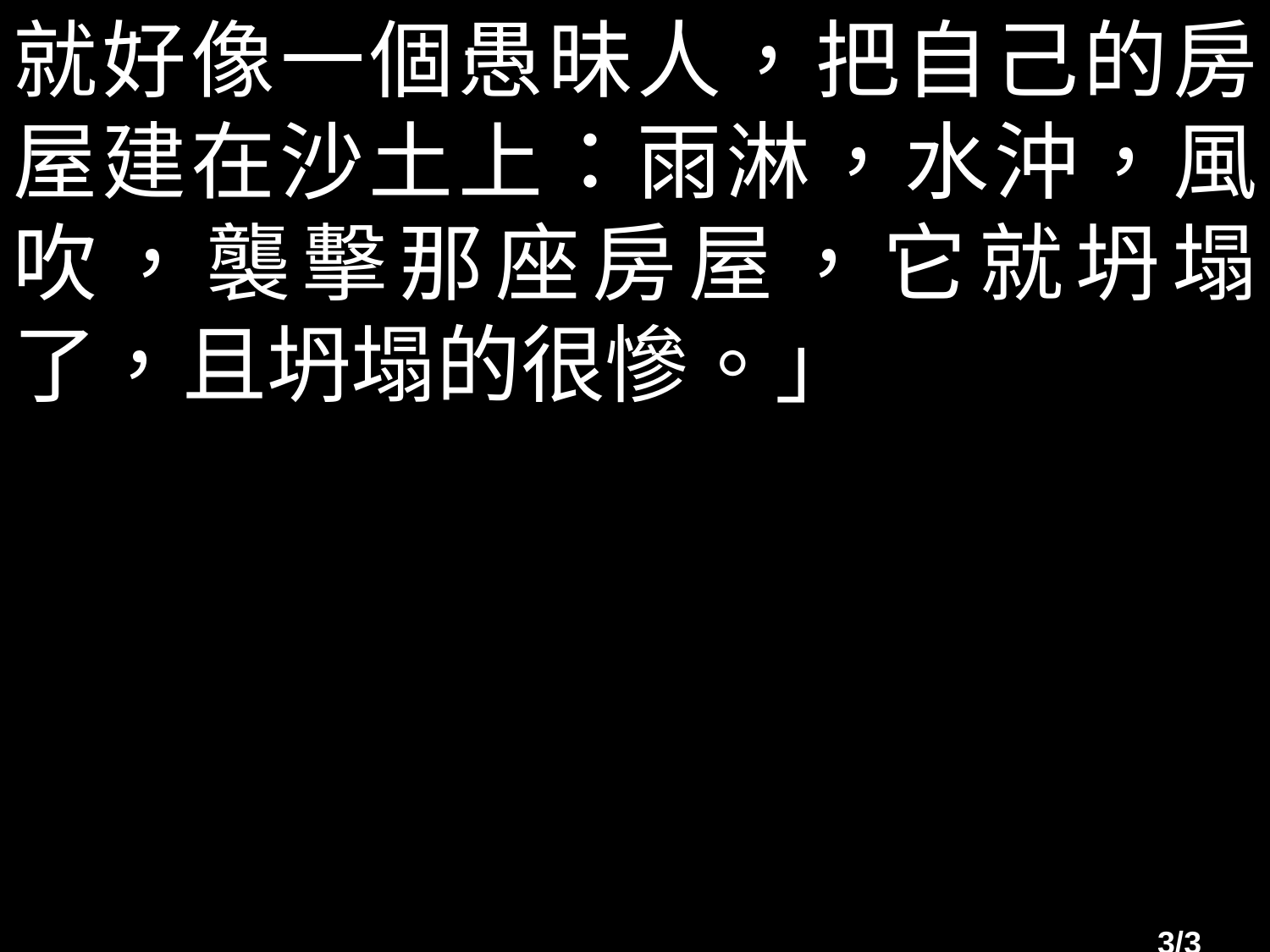

就好像一個愚昧人，把自己的房屋建在沙土上：雨淋，水沖，風吹，襲擊那座房屋，它就坍塌了，且坍塌的很慘。」

3/3